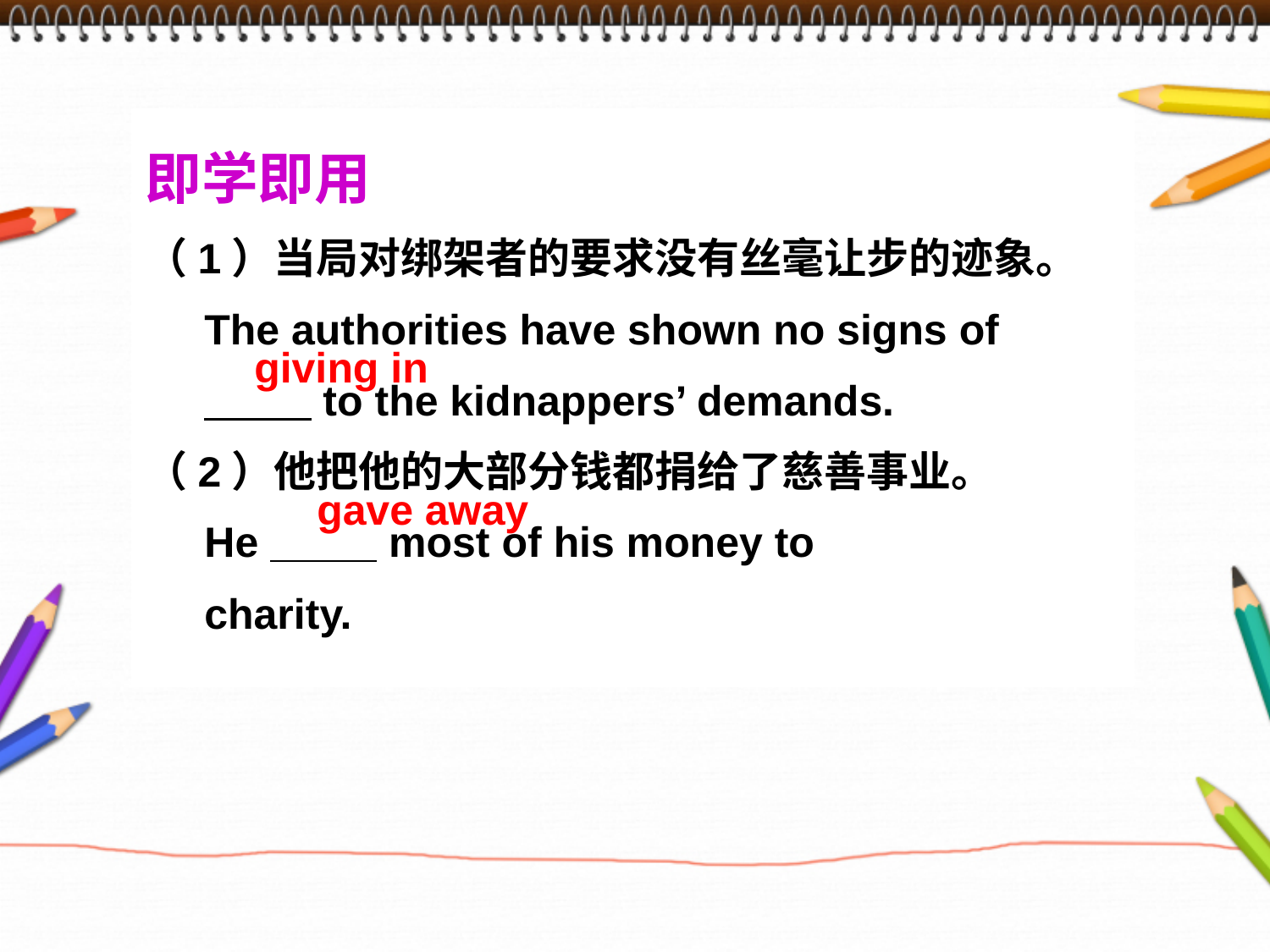

即学即用
（1）当局对绑架者的要求没有丝毫让步的迹象。
     The authorities have shown no signs of
               to the kidnappers’ demands.
（2）他把他的大部分钱都捐给了慈善事业。
     He           most of his money to
     charity.
giving in
gave away